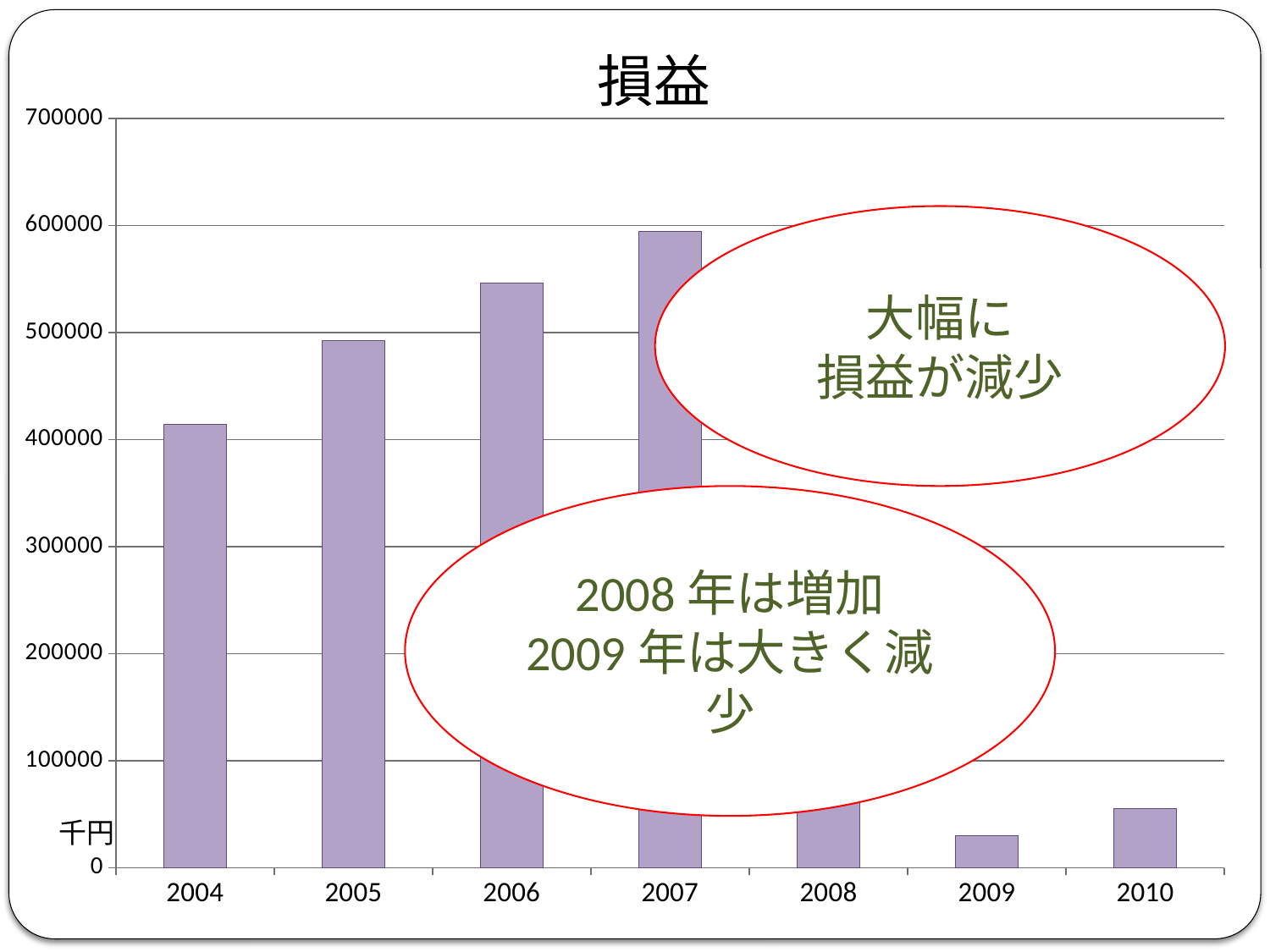

# 損益

### Chart

| Category | 広島電鉄 |
|---|---|
| 2004 | 414423.0 |
| 2005 | 492748.0 |
| 2006 | 546457.0 |
| 2007 | 594660.0 |
| 2008 | 317939.0 |
| 2009 | 29797.0 |
| 2010 | 55274.0 |
大幅に
損益が減少

2008年は増加
2009年は大きく減少